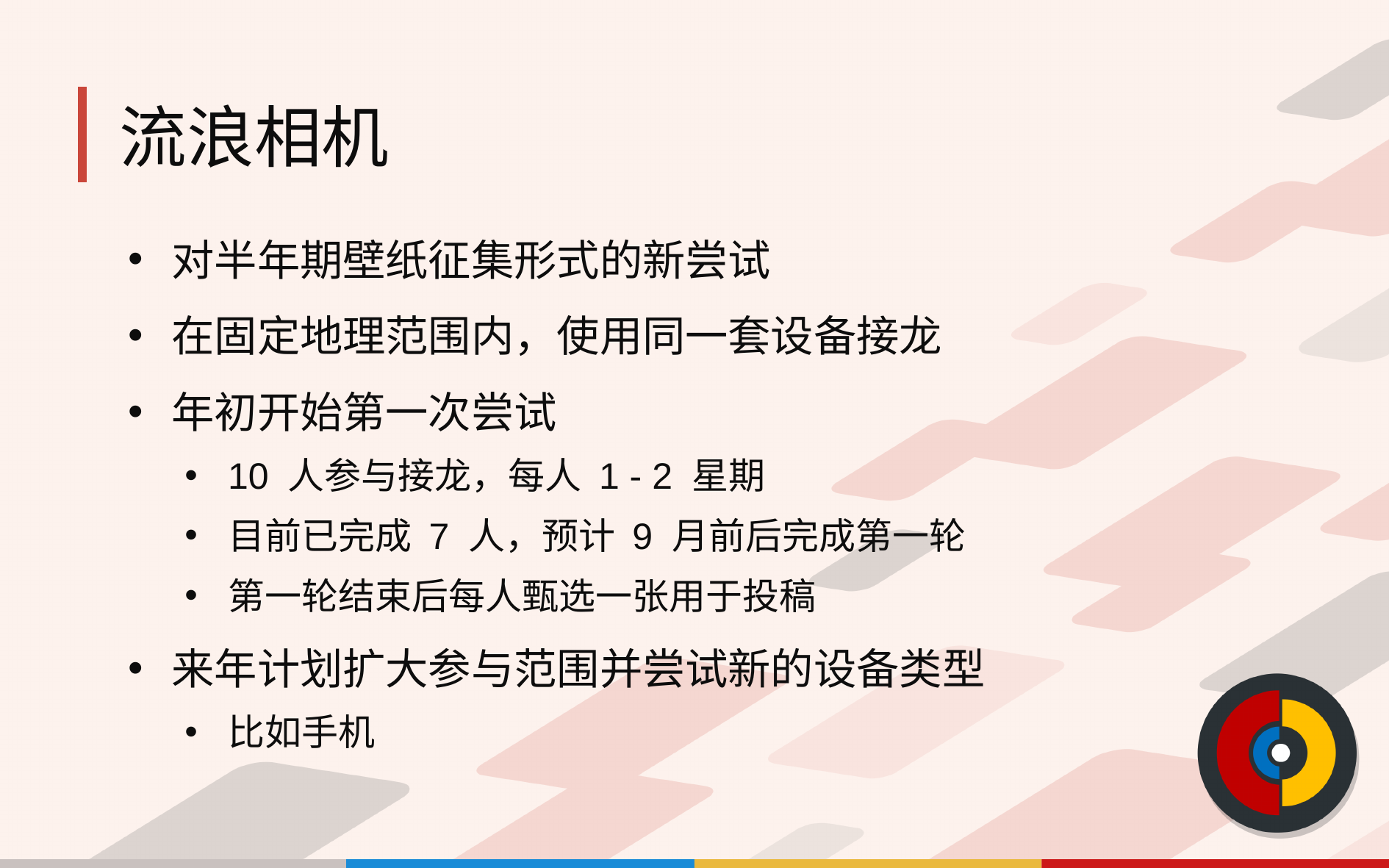

# 流浪相机
对半年期壁纸征集形式的新尝试
在固定地理范围内，使用同一套设备接龙
年初开始第一次尝试
10 人参与接龙，每人 1 - 2 星期
目前已完成 7 人，预计 9 月前后完成第一轮
第一轮结束后每人甄选一张用于投稿
来年计划扩大参与范围并尝试新的设备类型
比如手机